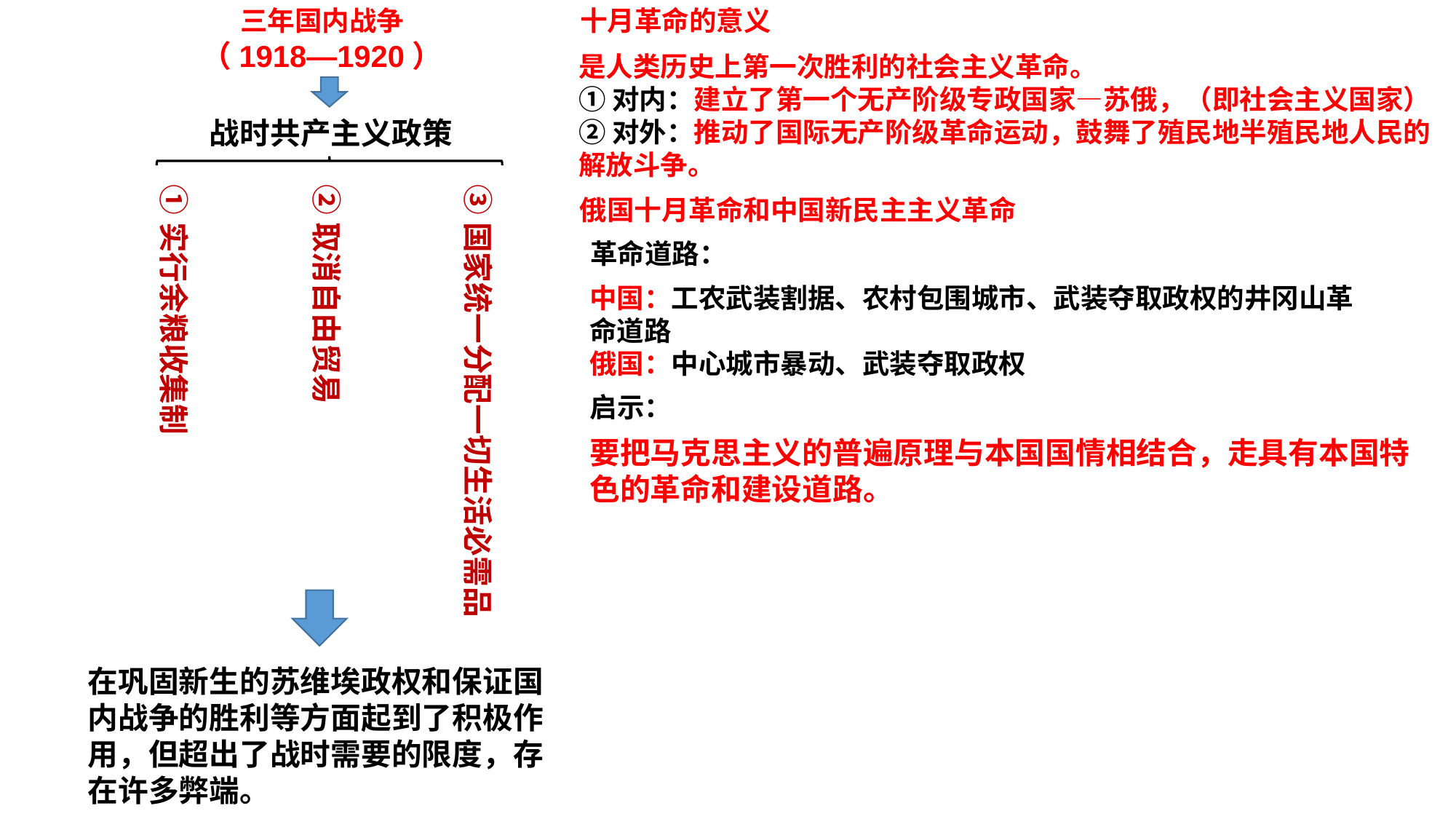

三年国内战争
（1918—1920）
十月革命的意义
是人类历史上第一次胜利的社会主义革命。
①对内：建立了第一个无产阶级专政国家—苏俄，（即社会主义国家）
②对外：推动了国际无产阶级革命运动，鼓舞了殖民地半殖民地人民的解放斗争。

战时共产主义政策
①实行余粮收集制
②取消自由贸易
③国家统一分配一切生活必需品
俄国十月革命和中国新民主主义革命
革命道路：
中国：工农武装割据、农村包围城市、武装夺取政权的井冈山革命道路
俄国：中心城市暴动、武装夺取政权
启示：
要把马克思主义的普遍原理与本国国情相结合，走具有本国特色的革命和建设道路。

在巩固新生的苏维埃政权和保证国内战争的胜利等方面起到了积极作用，但超出了战时需要的限度，存在许多弊端。